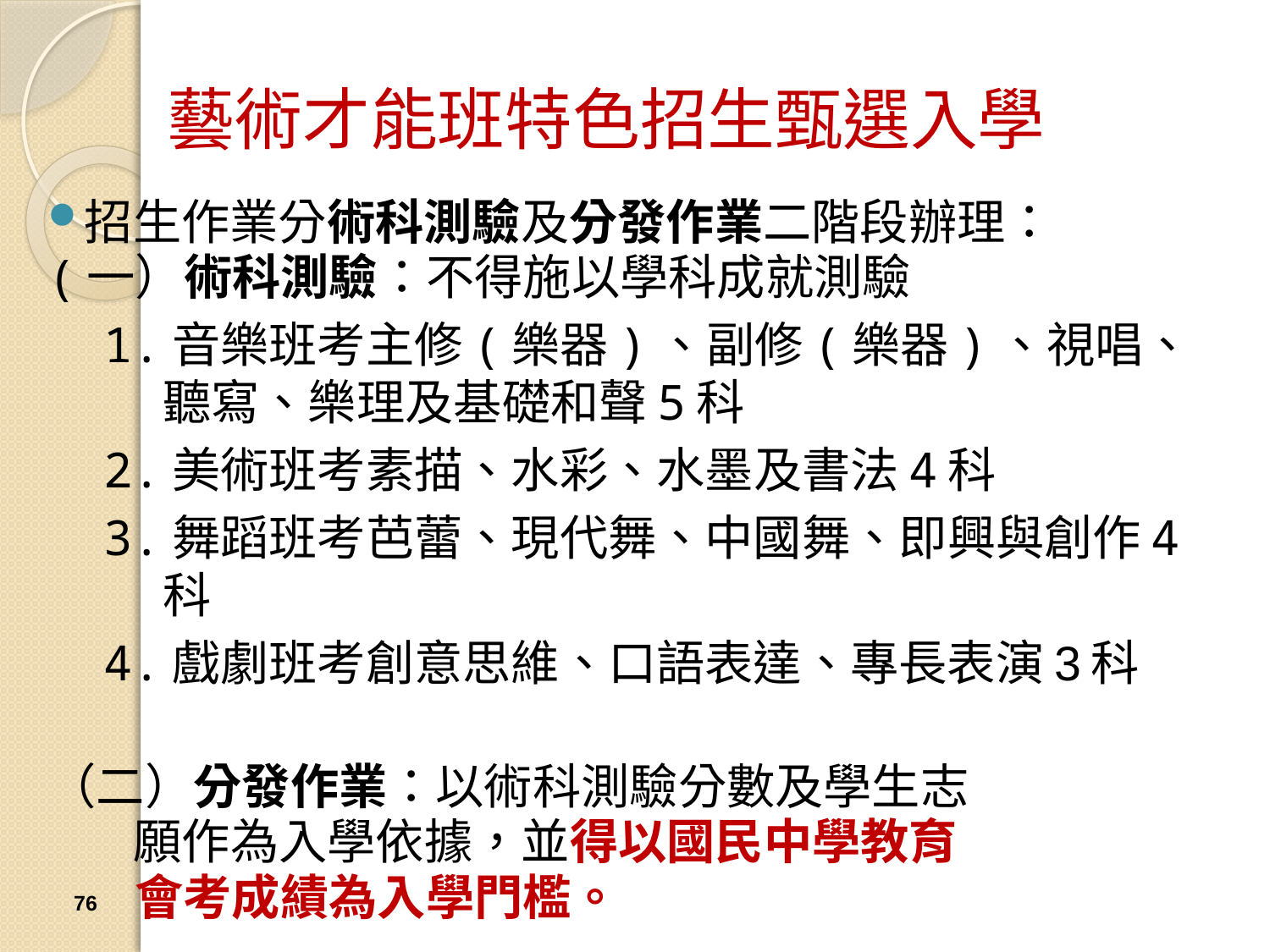

# 藝術才能班特色招生甄選入學
招生作業分術科測驗及分發作業二階段辦理：
(一）術科測驗：不得施以學科成就測驗
1.音樂班考主修(樂器)、副修(樂器)、視唱、聽寫、樂理及基礎和聲5科
2.美術班考素描、水彩、水墨及書法4科
3.舞蹈班考芭蕾、現代舞、中國舞、即興與創作4科
4.戲劇班考創意思維、口語表達、專長表演3科

（二）分發作業：以術科測驗分數及學生志
       願作為入學依據，並得以國民中學教育
       會考成績為入學門檻。
76